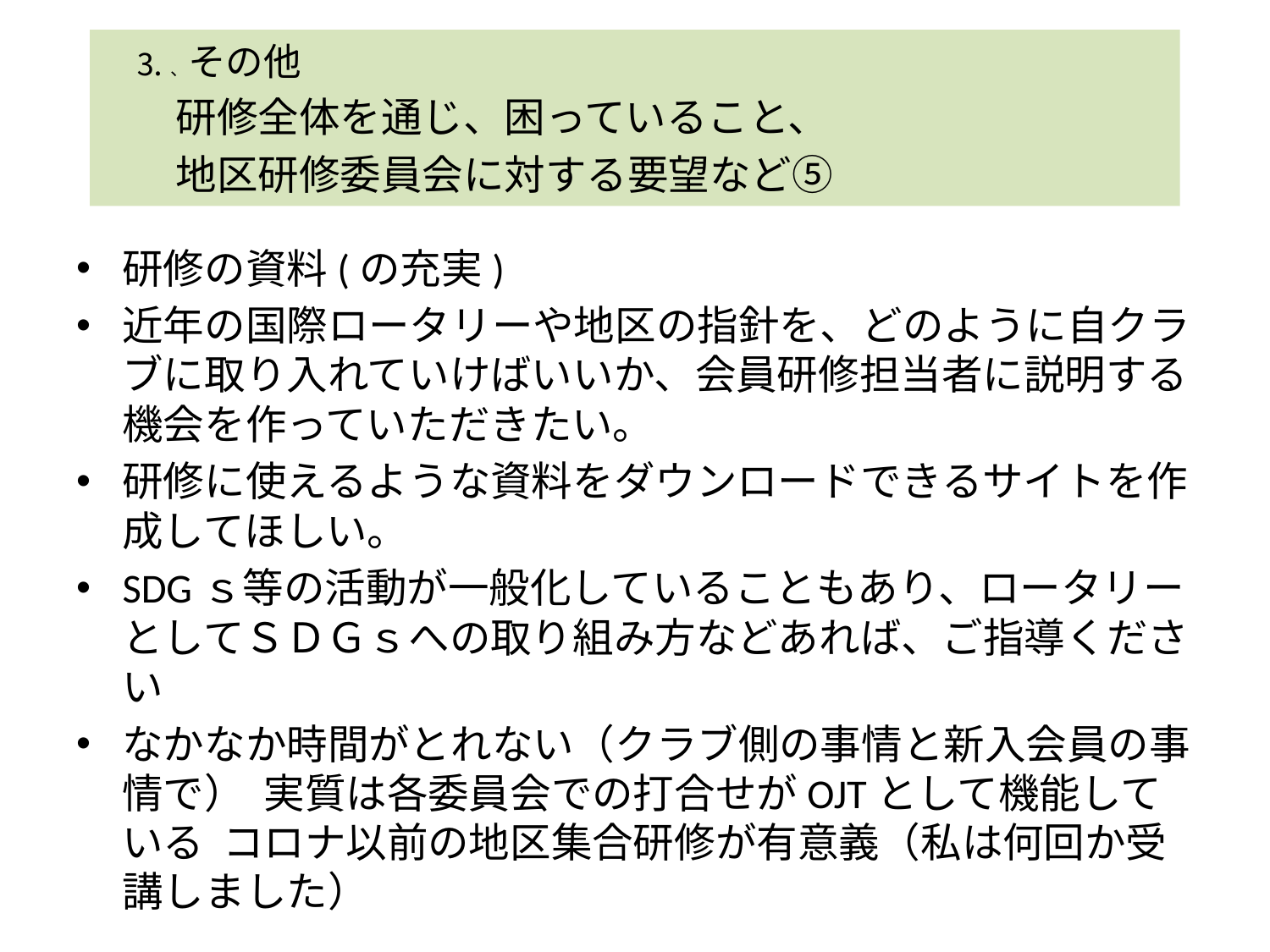

⒊、その他
研修全体を通じ、困っていること、
地区研修委員会に対する要望など⑤
研修の資料(の充実)
近年の国際ロータリーや地区の指針を、どのように自クラブに取り入れていけばいいか、会員研修担当者に説明する機会を作っていただきたい。
研修に使えるような資料をダウンロードできるサイトを作成してほしい。
SDGｓ等の活動が一般化していることもあり、ロータリーとしてＳＤＧｓへの取り組み方などあれば、ご指導ください
なかなか時間がとれない（クラブ側の事情と新入会員の事情で）  実質は各委員会での打合せがOJTとして機能している  コロナ以前の地区集合研修が有意義（私は何回か受講しました）